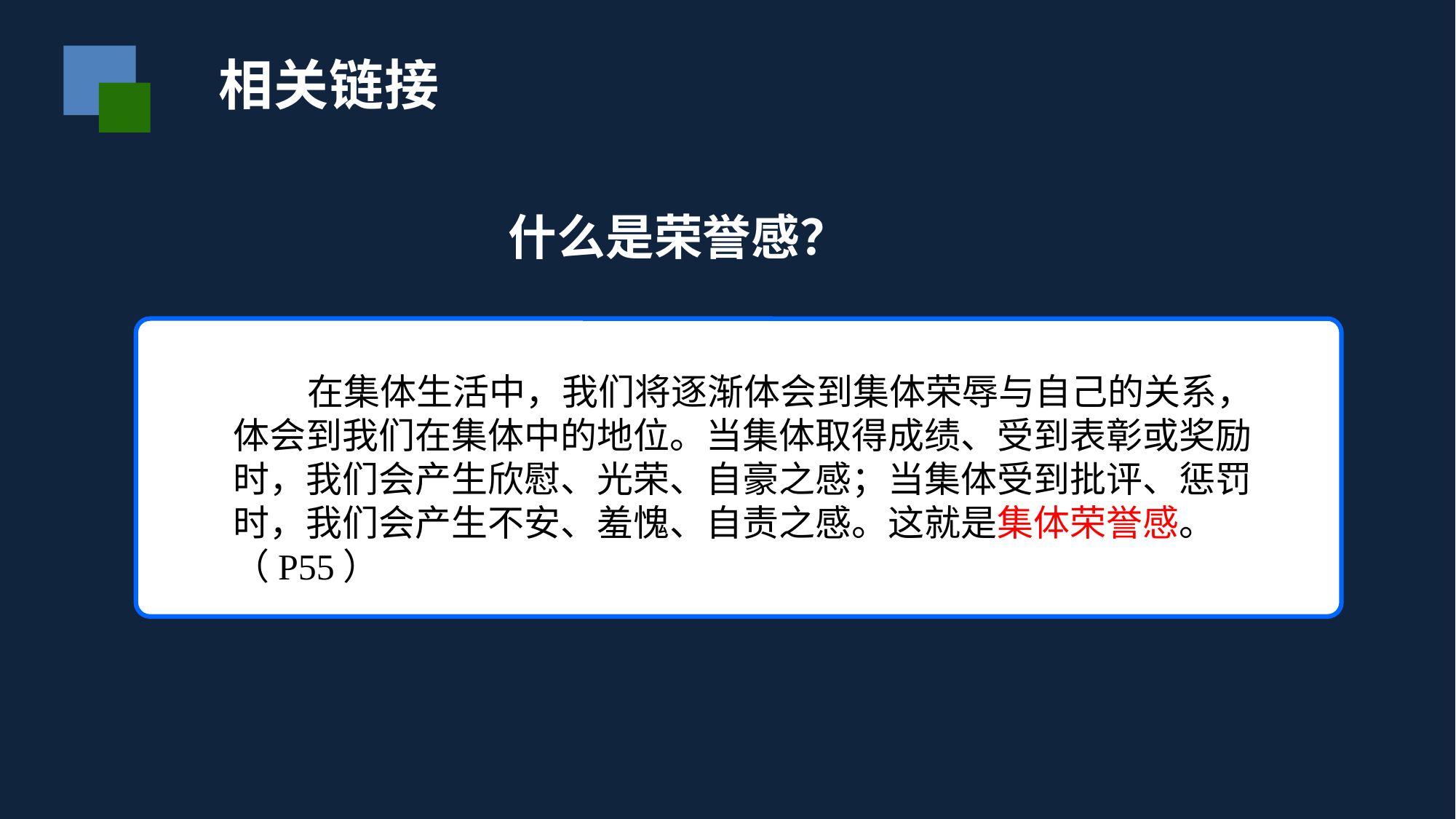

相关链接
什么是荣誉感？

        在集体生活中，我们将逐渐体会到集体荣辱与自己的关系，体会到我们在集体中的地位。当集体取得成绩、受到表彰或奖励时，我们会产生欣慰、光荣、自豪之感；当集体受到批评、惩罚时，我们会产生不安、羞愧、自责之感。这就是集体荣誉感。（P55）